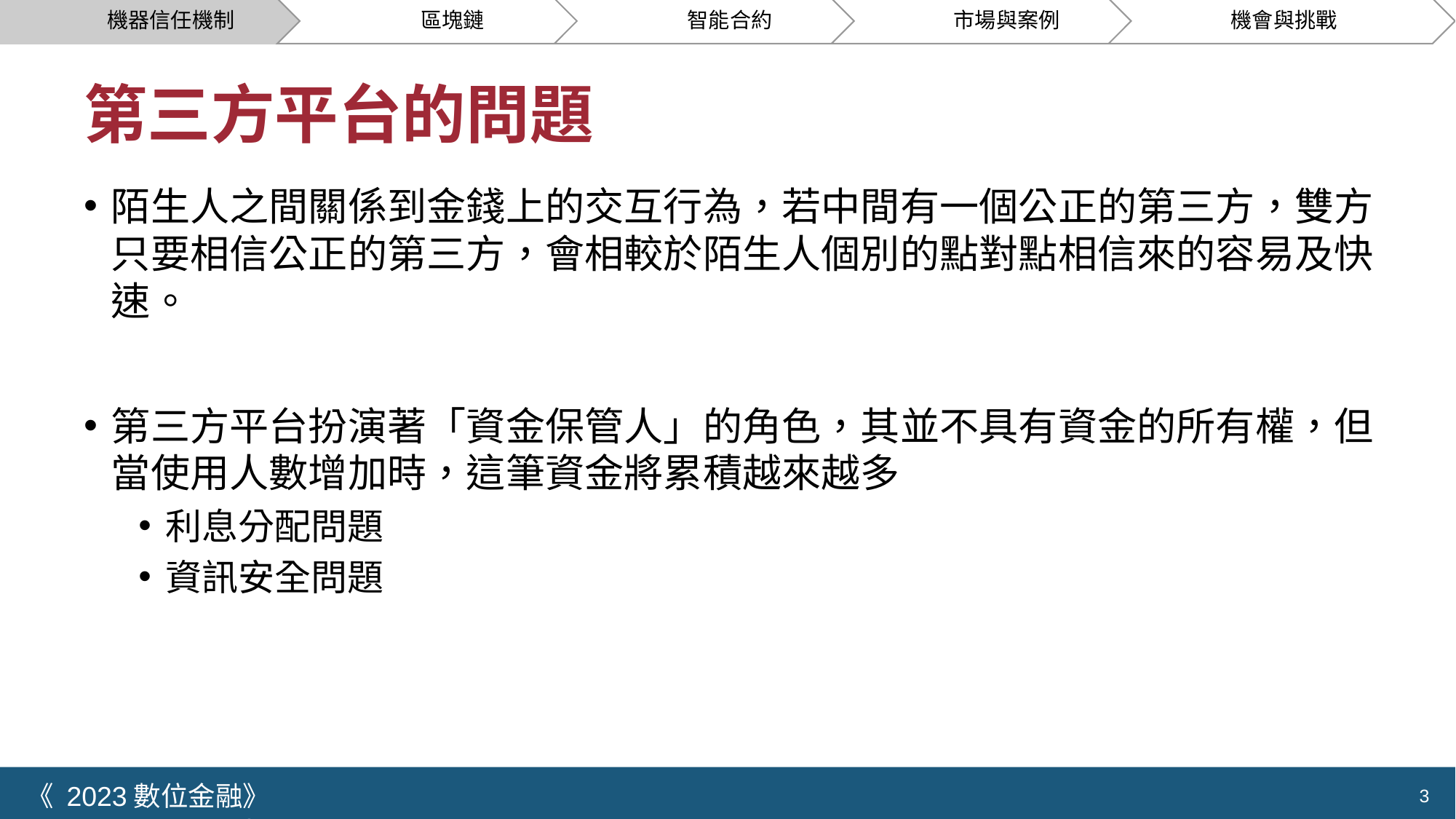

機器信任機制
區塊鏈
智能合約
市場與案例
機會與挑戰
# 第三方平台的問題
陌生人之間關係到金錢上的交互行為，若中間有一個公正的第三方，雙方只要相信公正的第三方，會相較於陌生人個別的點對點相信來的容易及快速。

第三方平台扮演著「資金保管人」的角色，其並不具有資金的所有權，但當使用人數增加時，這筆資金將累積越來越多
利息分配問題
資訊安全問題

《 2023數位金融》                                                                                                                                            	NYCU.IIM.IEBI Lab
3